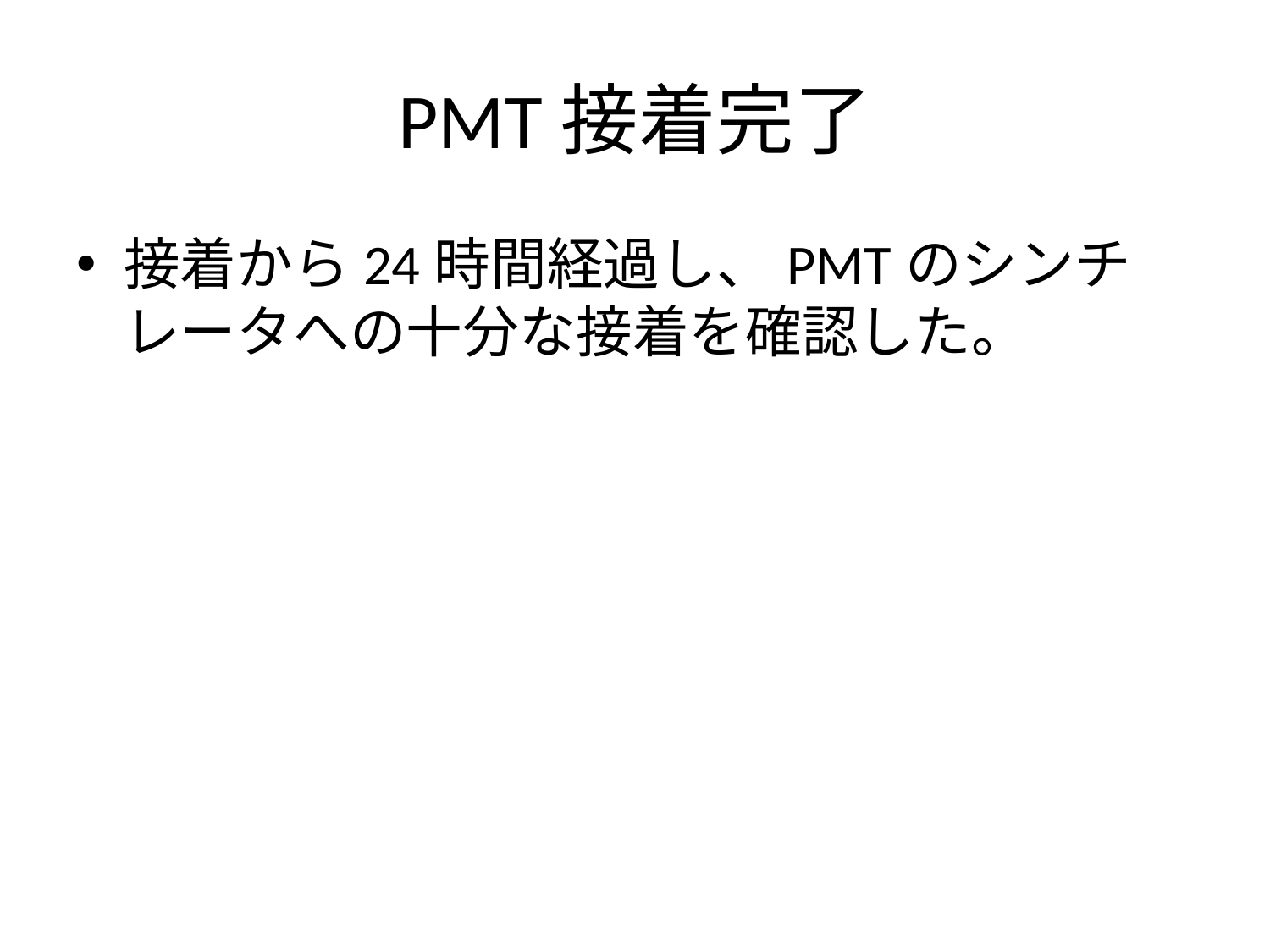

# PMT接着完了
接着から24時間経過し、PMTのシンチレータへの十分な接着を確認した。